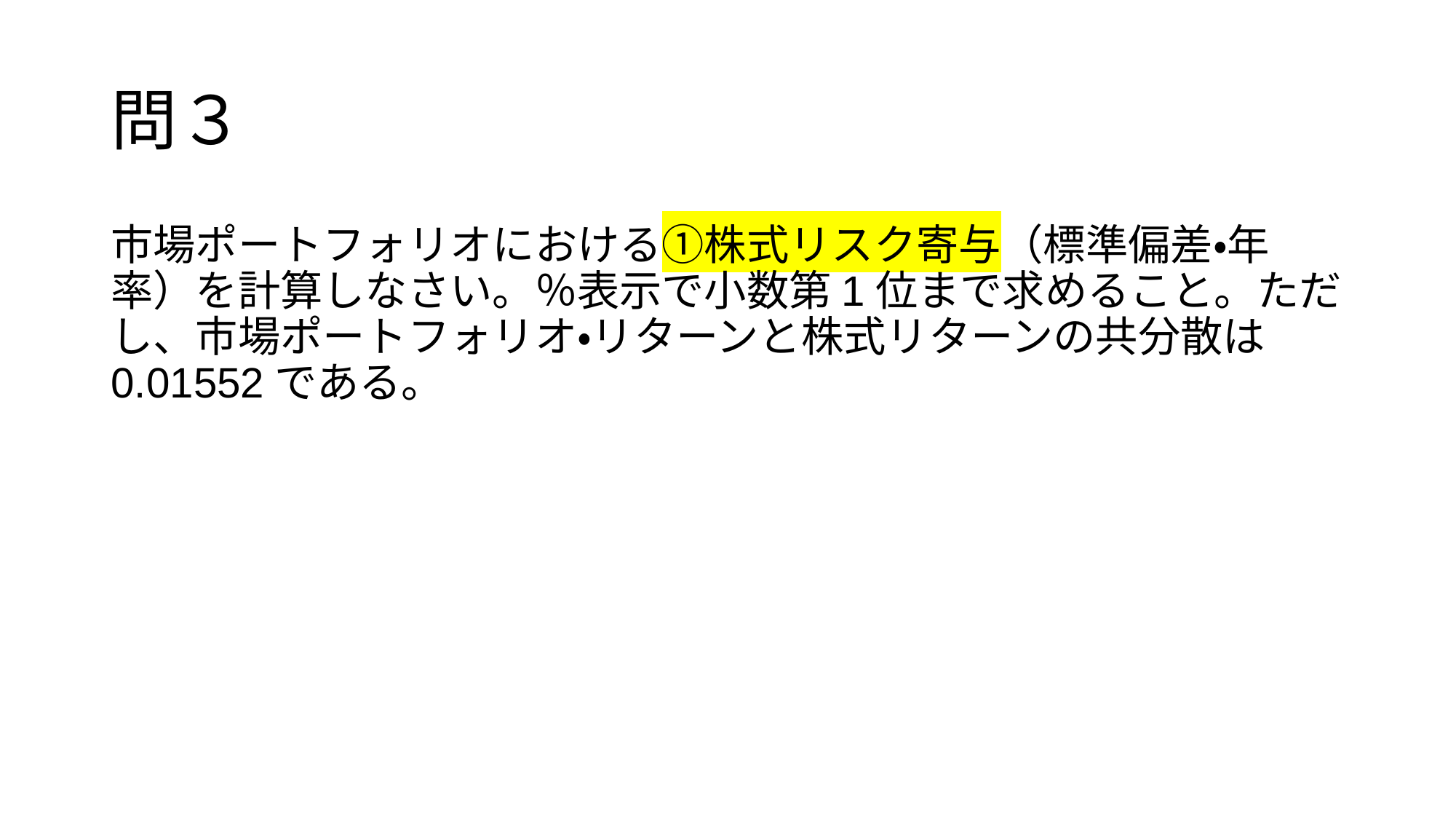

# 問３
市場ポートフォリオにおける①株式リスク寄与（標準偏差・年率）を計算しなさい。％表示で小数第1位まで求めること。ただし、市場ポートフォリオ・リターンと株式リターンの共分散は0.01552である。